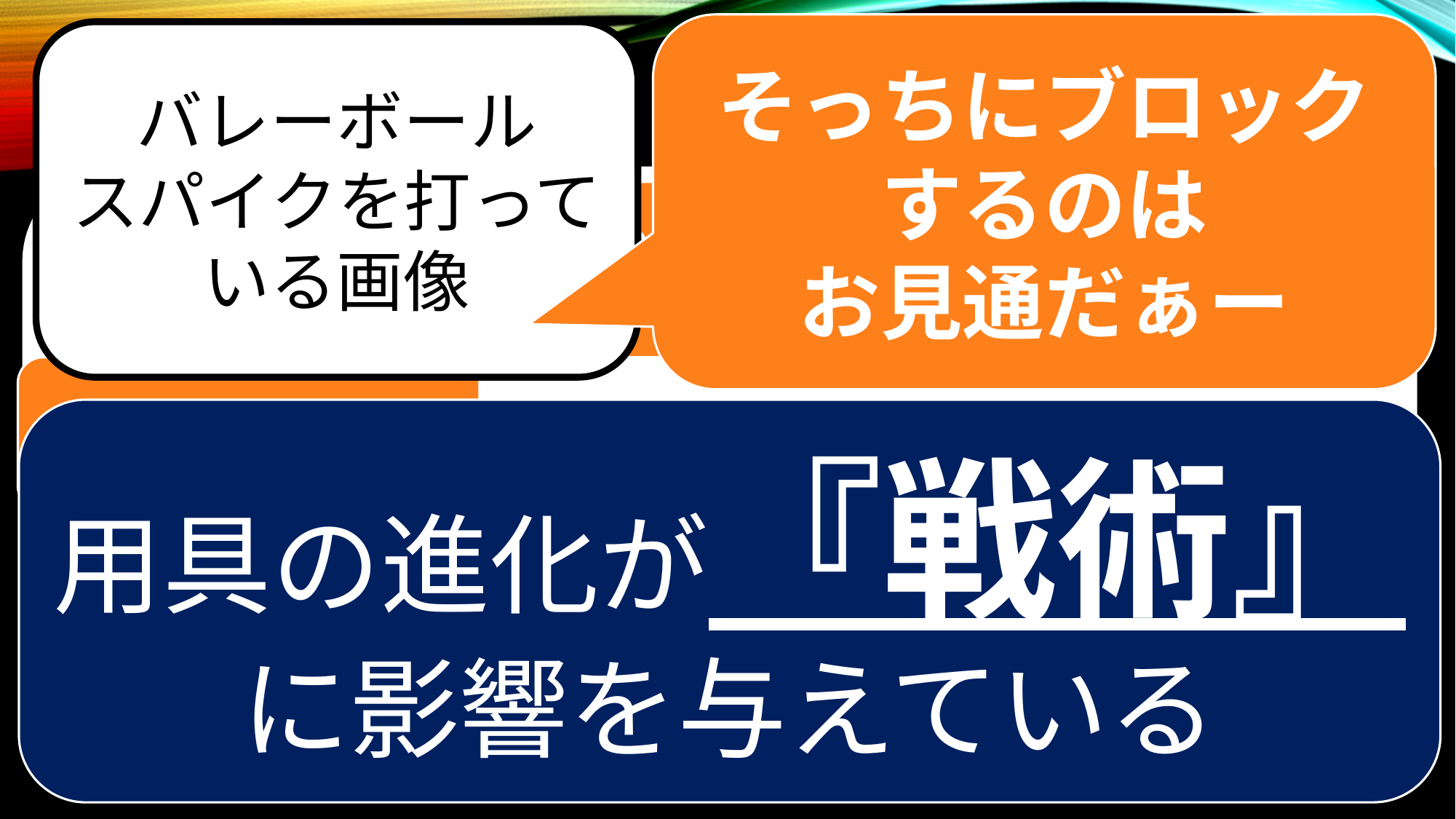

そっちにブロックするのは
お見通だぁー
バレーボール
スパイクを打っている画像
# アナリスト
パソコン、カメラ、タブレットの画像
ビデオカメラ
パソコン
用具の進化が『戦術』に影響を与えている
タブレット